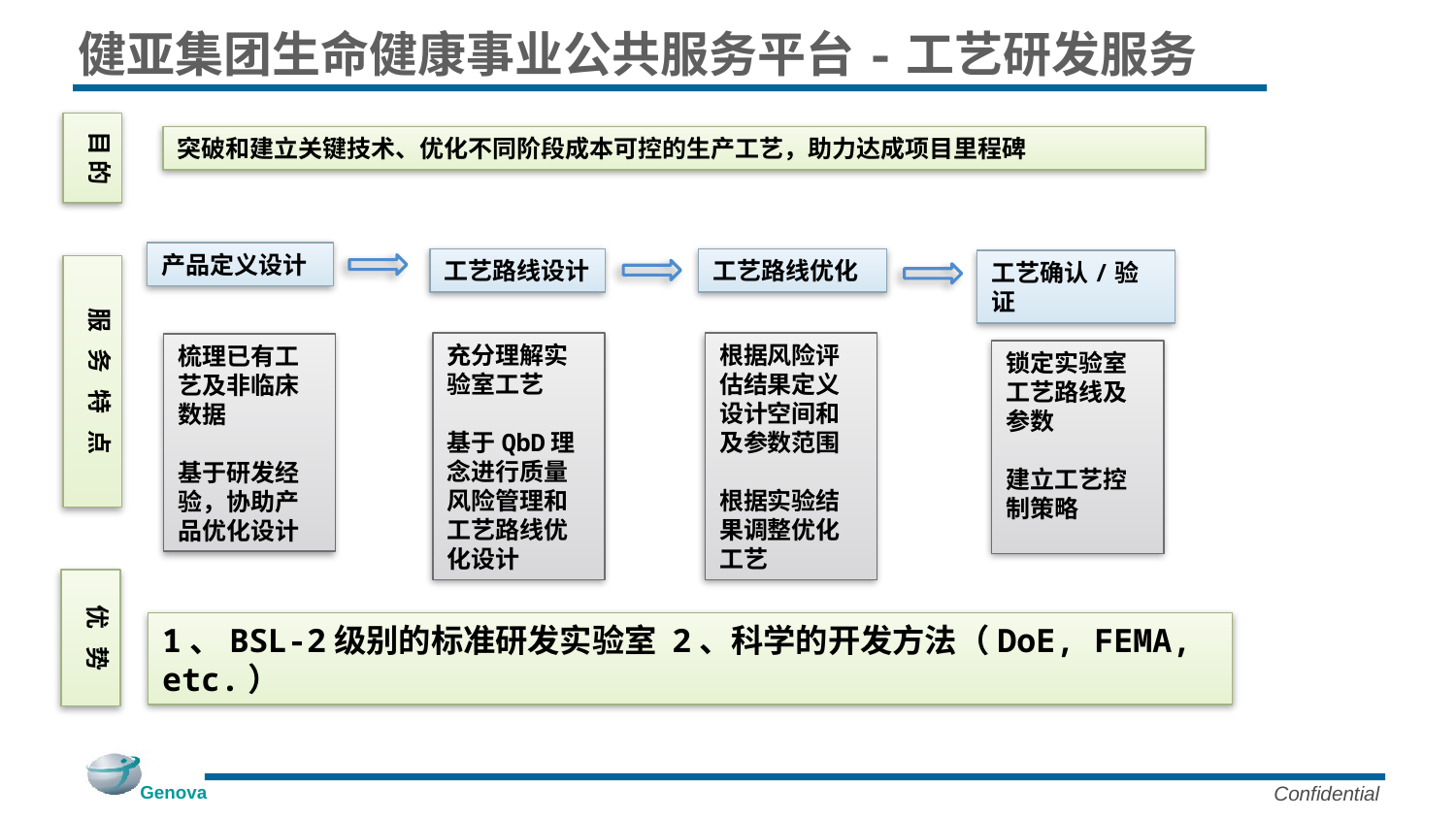

# 健亚集团生命健康事业公共服务平台-工艺研发服务
目 的
突破和建立关键技术、优化不同阶段成本可控的生产工艺，助力达成项目里程碑
产品定义设计
工艺路线设计
工艺路线优化
工艺确认/验证

服   务   特   点

根据风险评估结果定义设计空间和及参数范围

根据实验结果调整优化工艺
充分理解实验室工艺

基于QbD理念进行质量风险管理和工艺路线优化设计
梳理已有工艺及非临床数据

基于研发经验，协助产品优化设计
锁定实验室工艺路线及参数

建立工艺控制策略

优   势
1、BSL-2级别的标准研发实验室 2、科学的开发方法（DoE, FEMA, etc.）